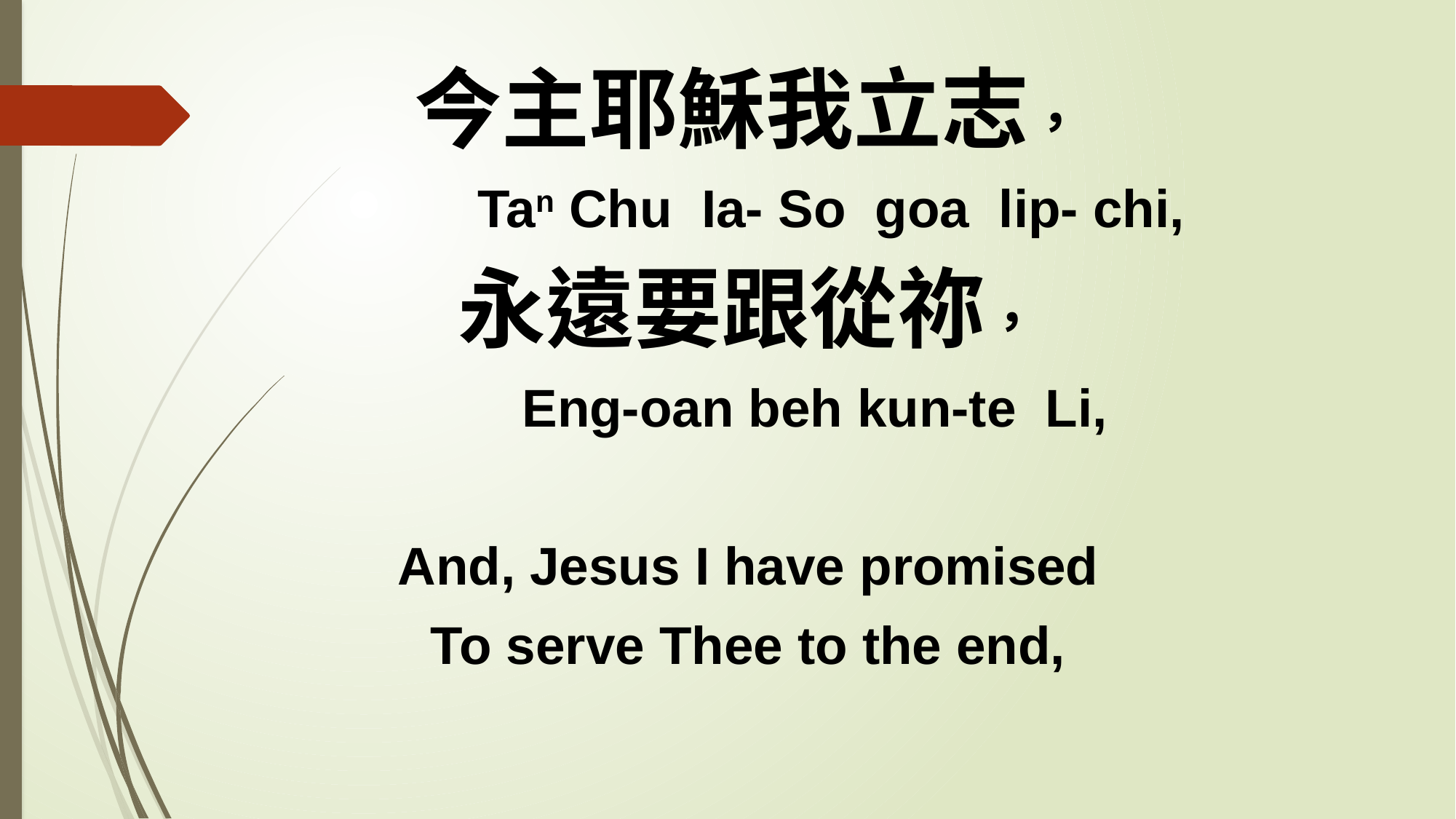

今主耶穌我立志，
                 Tan Chu  Ia- So  goa  lip- chi,
永遠要跟從祢，
                    Eng-oan beh kun-te  Li,

And, Jesus I have promised
To serve Thee to the end,